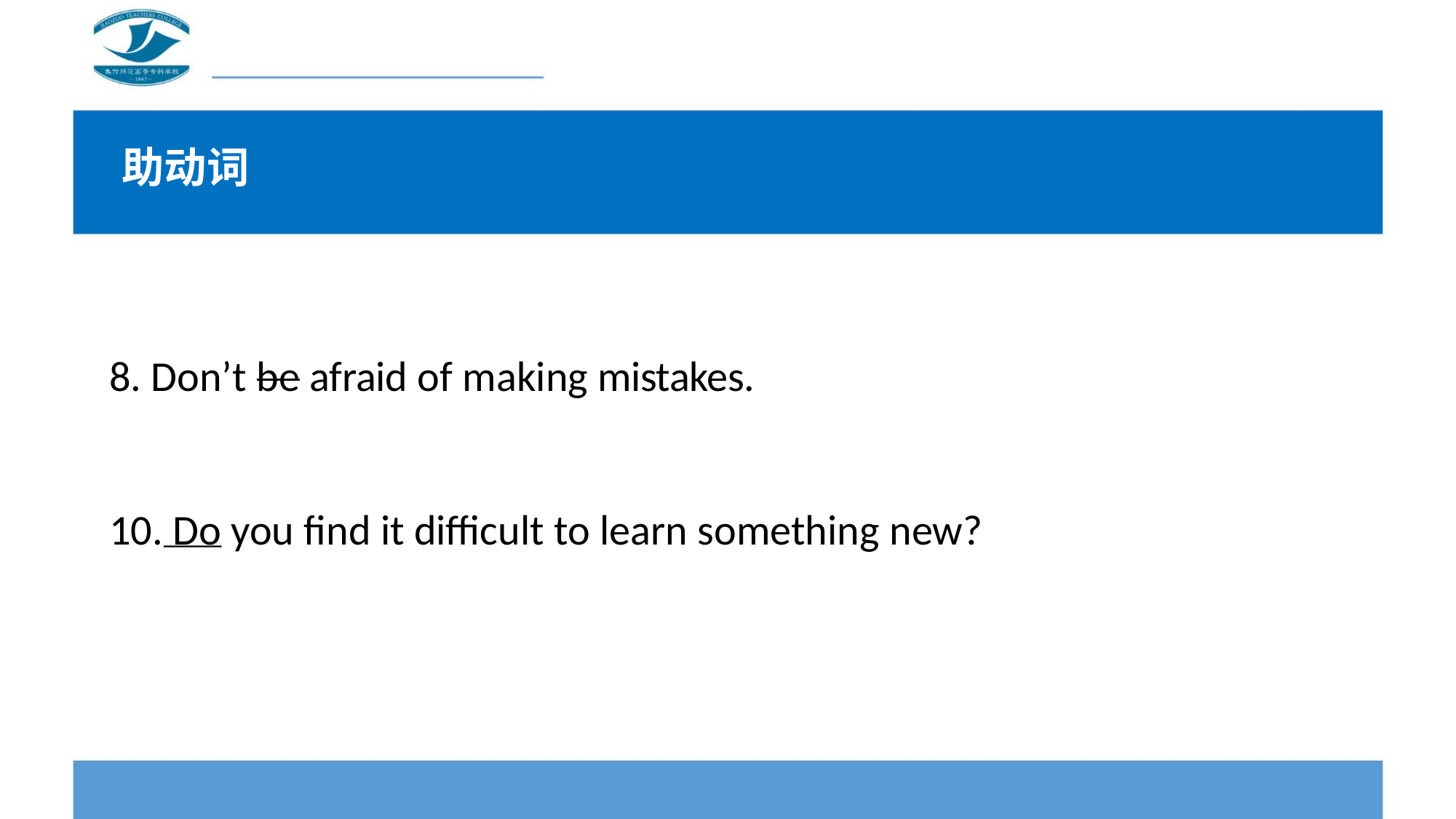

助动词
8. Don’t be afraid of making mistakes.
10. Do you find it difficult to learn something new?